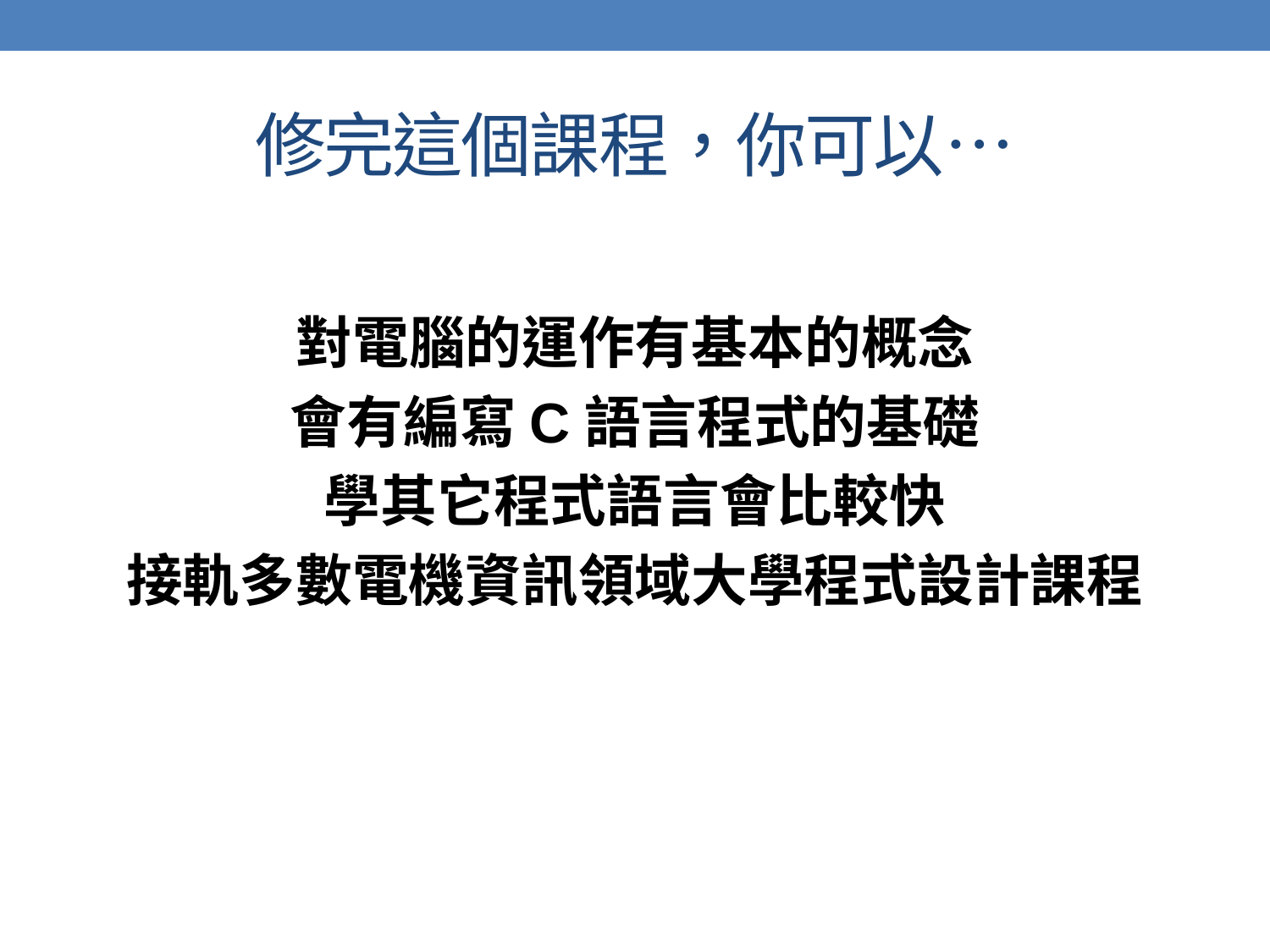

# 修完這個課程，你可以…

對電腦的運作有基本的概念
會有編寫C語言程式的基礎
學其它程式語言會比較快
接軌多數電機資訊領域大學程式設計課程